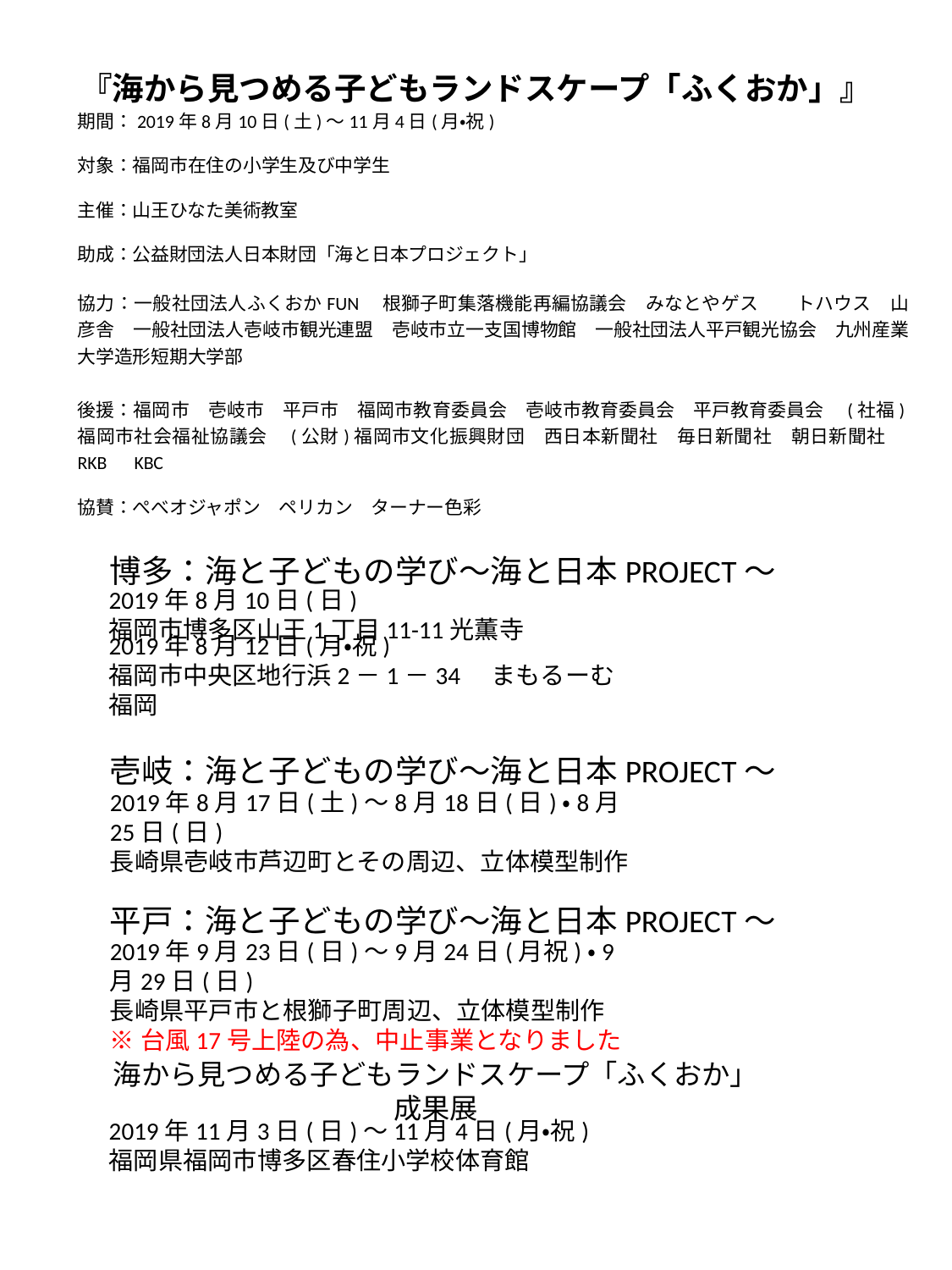

# 『海から見つめる子どもランドスケープ「ふくおか」』
期間：2019年8月10日(土)～11月4日(月・祝)

対象：福岡市在住の小学生及び中学生

主催：山王ひなた美術教室
助成：公益財団法人日本財団「海と日本プロジェクト」

協力：一般社団法人ふくおかFUN　根獅子町集落機能再編協議会　みなとやゲス　　トハウス　山彦舎　一般社団法人壱岐市観光連盟　壱岐市立一支国博物館　一般社団法人平戸観光協会　九州産業大学造形短期大学部

後援：福岡市　壱岐市　平戸市　福岡市教育委員会　壱岐市教育委員会　平戸教育委員会　(社福)福岡市社会福祉協議会　(公財)福岡市文化振興財団　西日本新聞社　毎日新聞社　朝日新聞社　RKB　KBC

協賛：ぺべオジャポン　ペリカン　ターナー色彩
博多：海と子どもの学び～海と日本PROJECT～
2019年8月10日(日)
福岡市博多区山王1丁目11-11光薫寺
2019年8月12日(月・祝)
福岡市中央区地行浜2－1－34　まもるーむ福岡
壱岐：海と子どもの学び～海と日本PROJECT～
2019年8月17日(土)～8月18日(日)・8月25日(日)
長崎県壱岐市芦辺町とその周辺、立体模型制作
平戸：海と子どもの学び～海と日本PROJECT～
2019年9月23日(日)～9月24日(月祝)・9月29日(日)
長崎県平戸市と根獅子町周辺、立体模型制作
※台風17号上陸の為、中止事業となりました
海から見つめる子どもランドスケープ「ふくおか」成果展
2019年11月3日(日)～11月4日(月・祝)
福岡県福岡市博多区春住小学校体育館